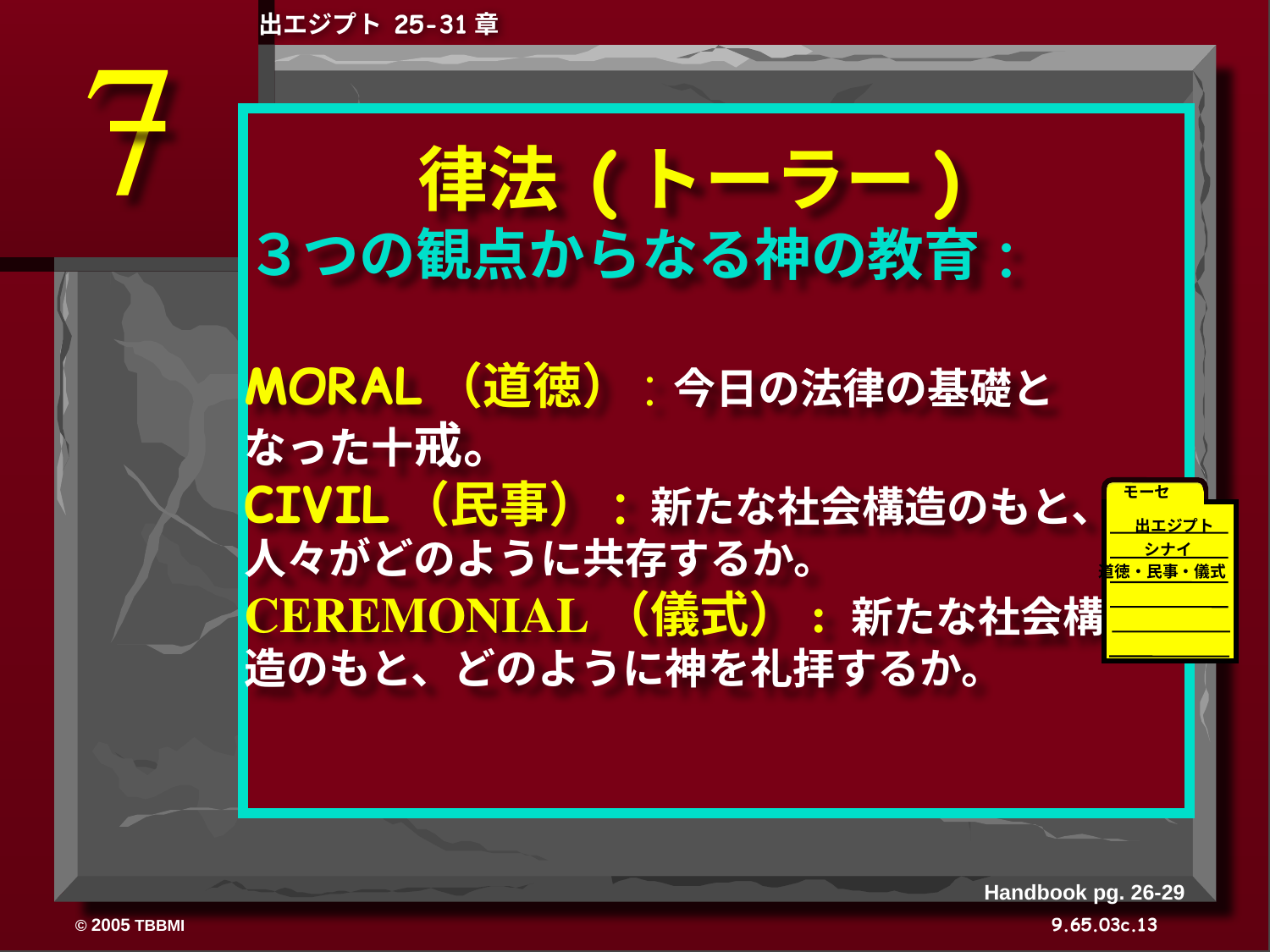

7

出エジプト 25-31章

律法 (トーラー)
３つの観点からなる神の教育:

MORAL（道徳）: 今日の法律の基礎となった十戒。
CIVIL（民事）: 新たな社会構造のもと、人々がどのように共存するか。
CEREMONIAL（儀式）: 新たな社会構造のもと、どのように神を礼拝するか。

モーセ

出エジプト

シナイ
道徳・民事・儀式

40

Handbook pg. 26-29
13